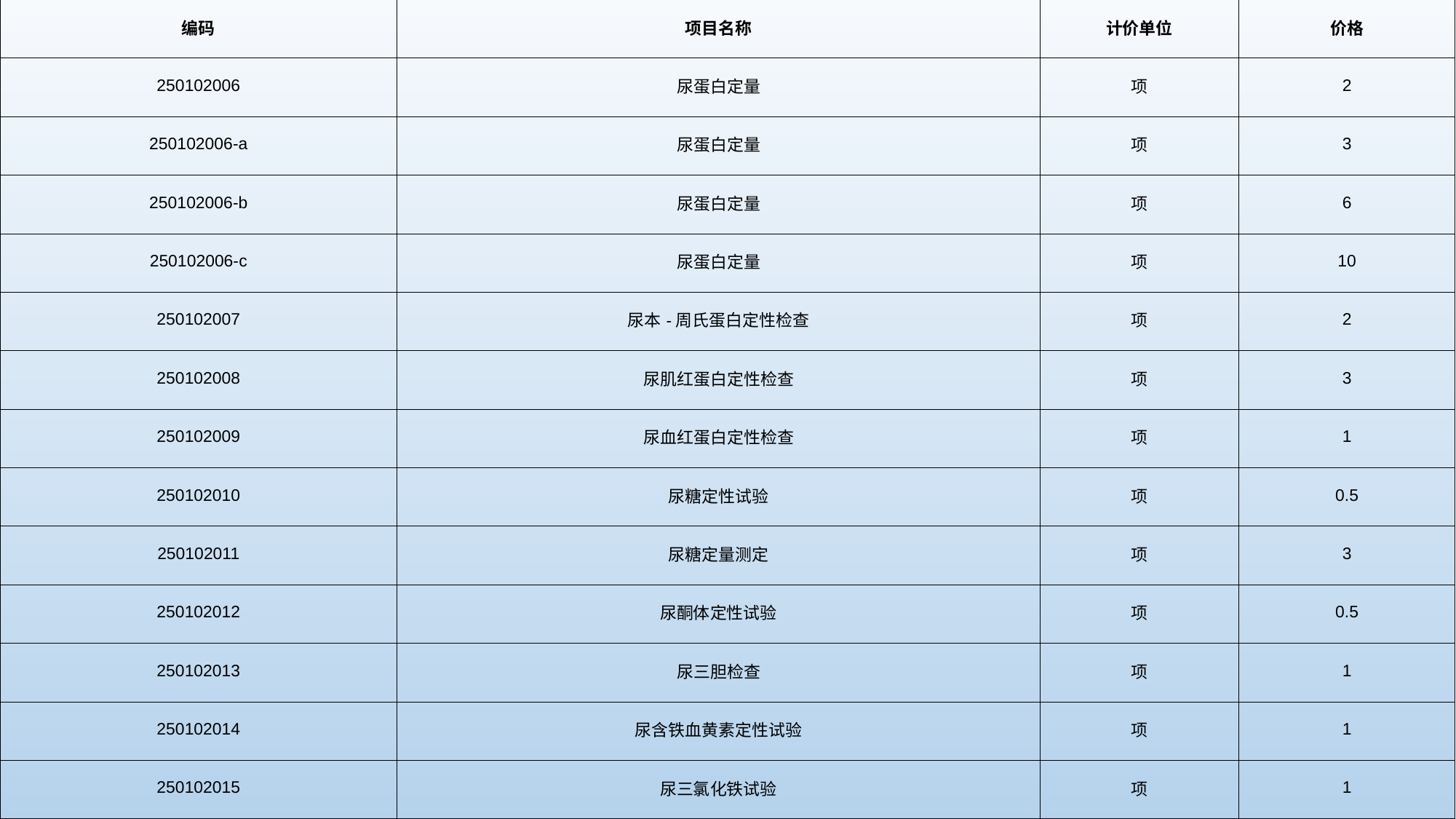

| 编码 | 项目名称 | 计价单位 | 价格 |
| --- | --- | --- | --- |
| 250102006 | 尿蛋白定量 | 项 | 2 |
| 250102006-a | 尿蛋白定量 | 项 | 3 |
| 250102006-b | 尿蛋白定量 | 项 | 6 |
| 250102006-c | 尿蛋白定量 | 项 | 10 |
| 250102007 | 尿本-周氏蛋白定性检查 | 项 | 2 |
| 250102008 | 尿肌红蛋白定性检查 | 项 | 3 |
| 250102009 | 尿血红蛋白定性检查 | 项 | 1 |
| 250102010 | 尿糖定性试验 | 项 | 0.5 |
| 250102011 | 尿糖定量测定 | 项 | 3 |
| 250102012 | 尿酮体定性试验 | 项 | 0.5 |
| 250102013 | 尿三胆检查 | 项 | 1 |
| 250102014 | 尿含铁血黄素定性试验 | 项 | 1 |
| 250102015 | 尿三氯化铁试验 | 项 | 1 |